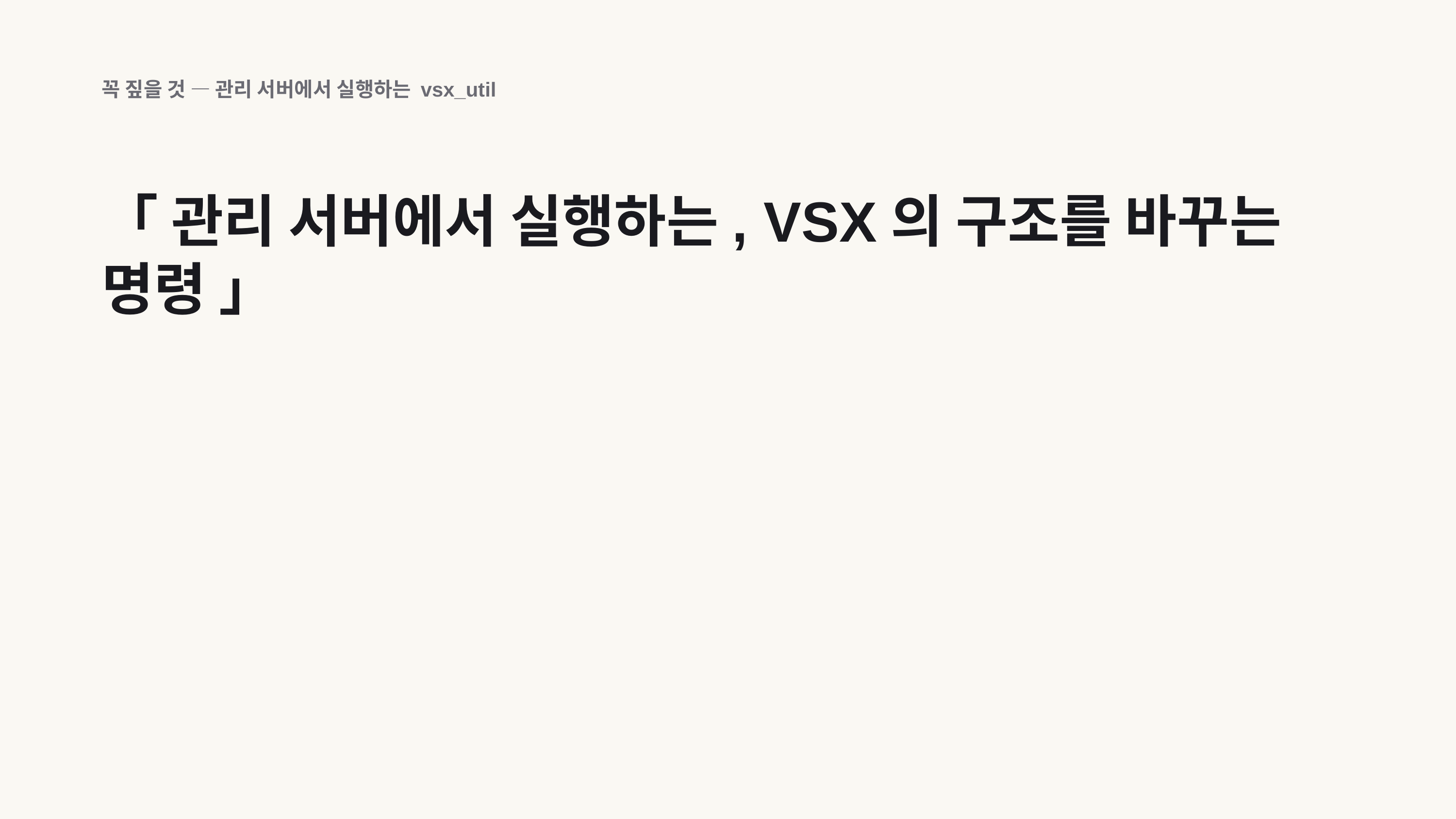

꼭 짚을 것 — 관리 서버에서 실행하는 vsx_util
「 관리 서버에서 실행하는, VSX의 구조를 바꾸는 명령 」